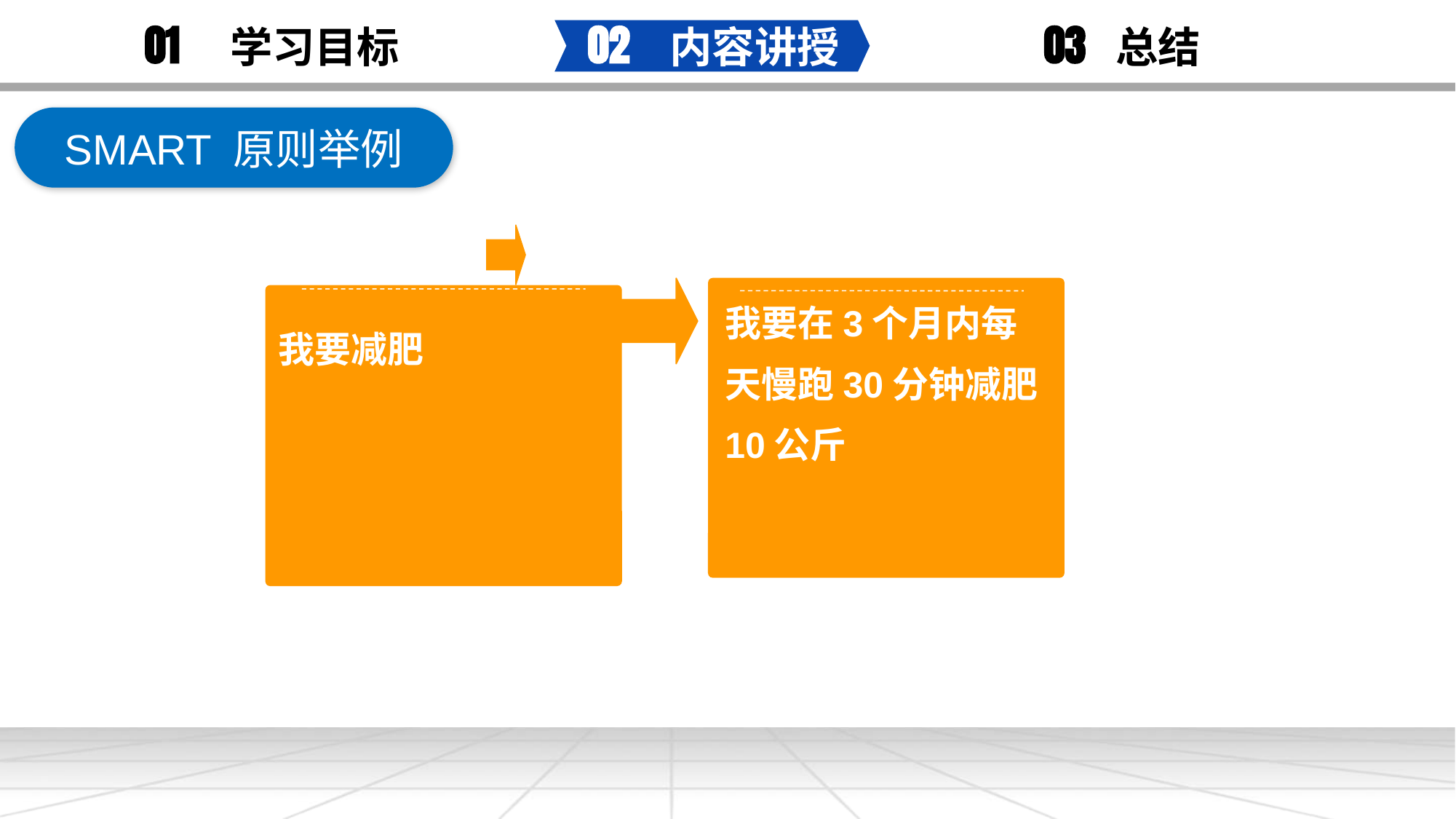

02   内容讲授
03  总结
01    学习目标

SMART 原则举例
目标
目标

我要在3个月内每
天慢跑30分钟减肥10公斤

我要减肥